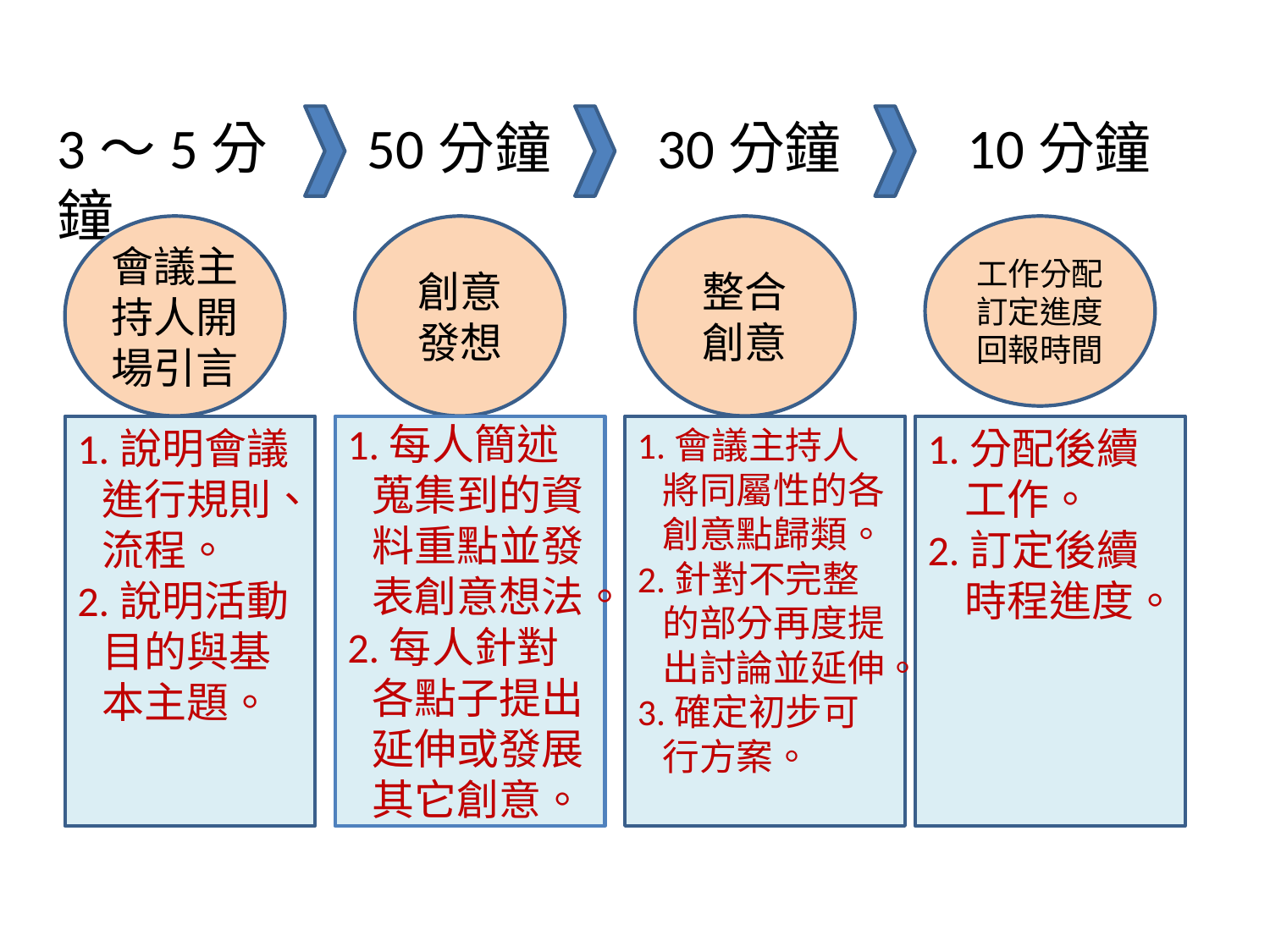

3～5分鐘

50分鐘

30分鐘

10分鐘
會議主持人開場引言
創意
發想
整合
創意
工作分配訂定進度回報時間

1.說明會議進行規則、流程。
2.說明活動目的與基本主題。
1.每人簡述蒐集到的資料重點並發表創意想法。
2.每人針對各點子提出延伸或發展其它創意。
1.會議主持人將同屬性的各創意點歸類。
2.針對不完整的部分再度提出討論並延伸。
3.確定初步可行方案。
1.分配後續工作。
2.訂定後續時程進度。